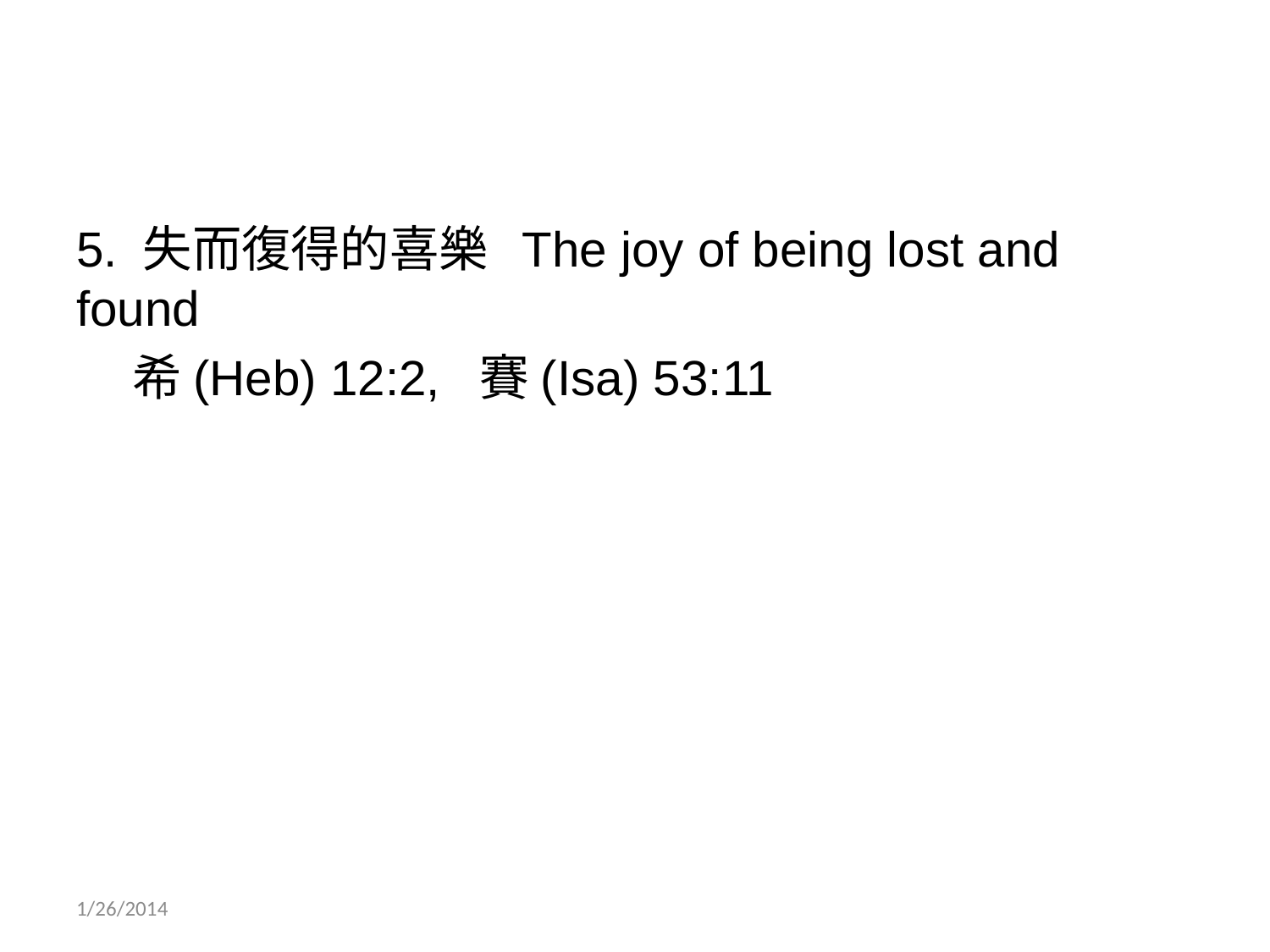

#
5. 失而復得的喜樂  The joy of being lost and found
    希(Heb) 12:2,  賽(Isa) 53:11
1/26/2014